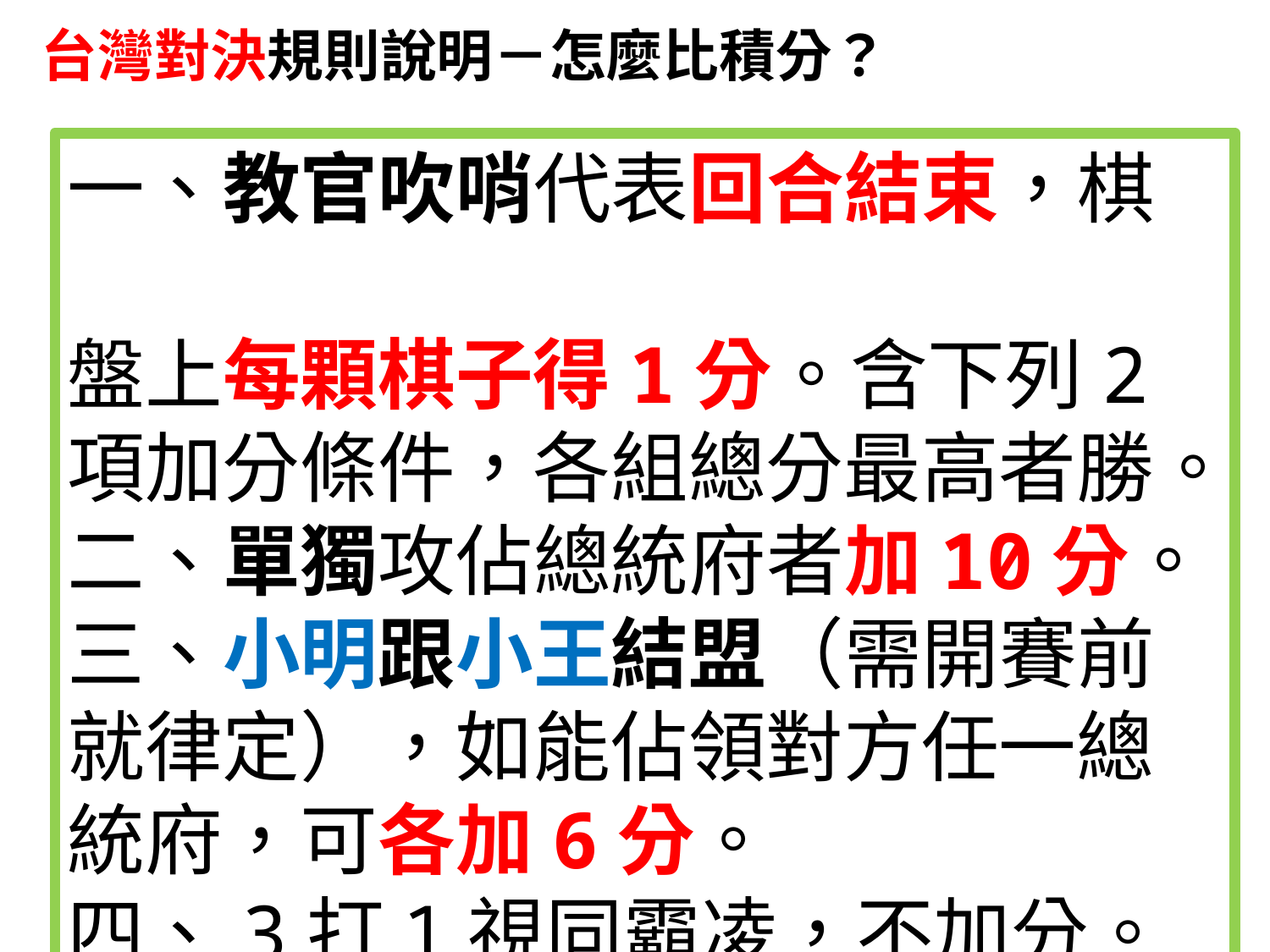

台灣對決規則說明－怎麼比積分？
一、教官吹哨代表回合結束，棋
盤上每顆棋子得1分。含下列2項加分條件，各組總分最高者勝。
二、單獨攻佔總統府者加10分。
三、小明跟小王結盟（需開賽前就律定），如能佔領對方任一總統府，可各加6分。
四、3打1視同霸凌，不加分。